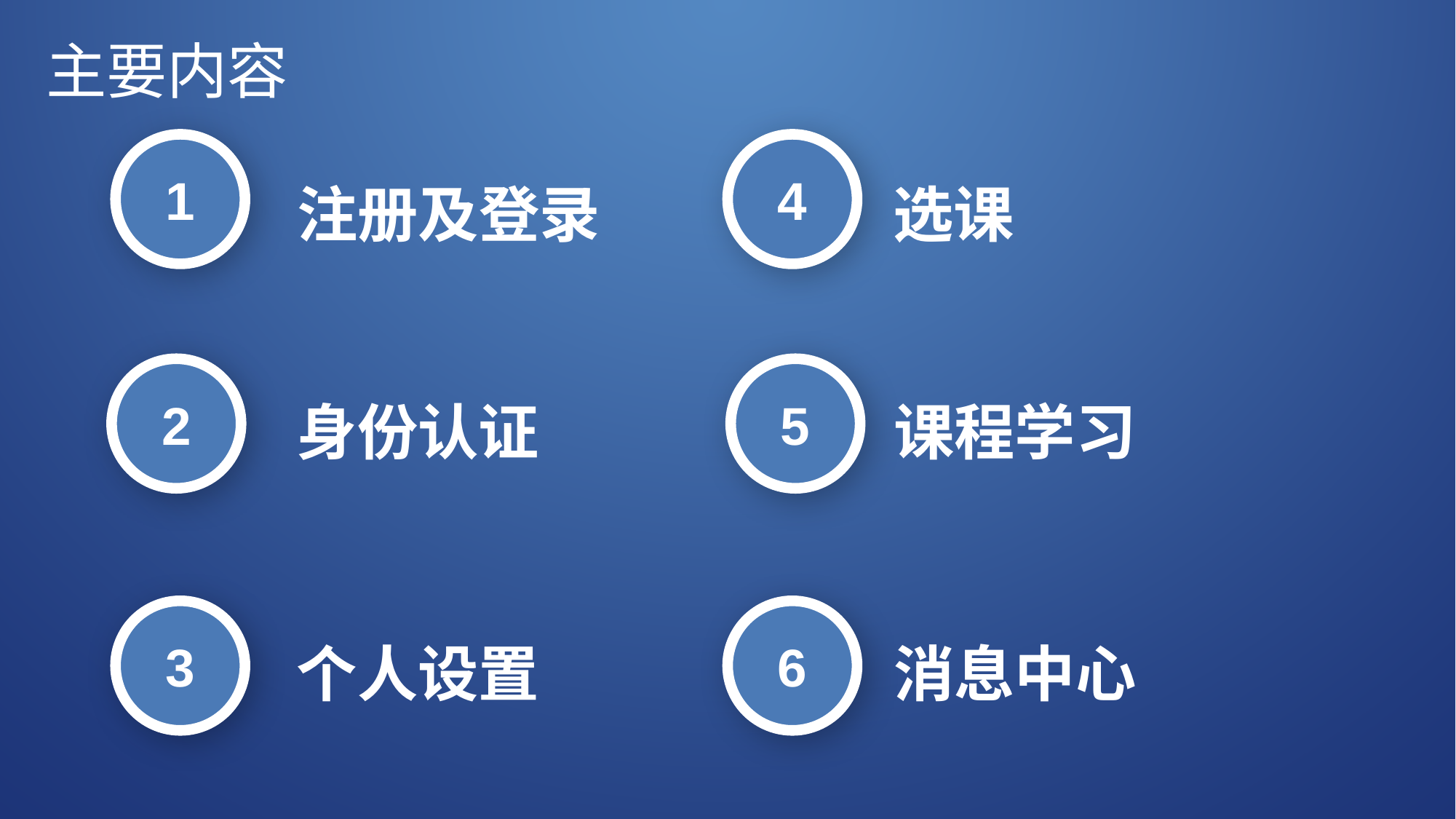

主要内容
选课

1
注册及登录

4
课程学习
身份认证

2

5
消息中心
个人设置

3

6